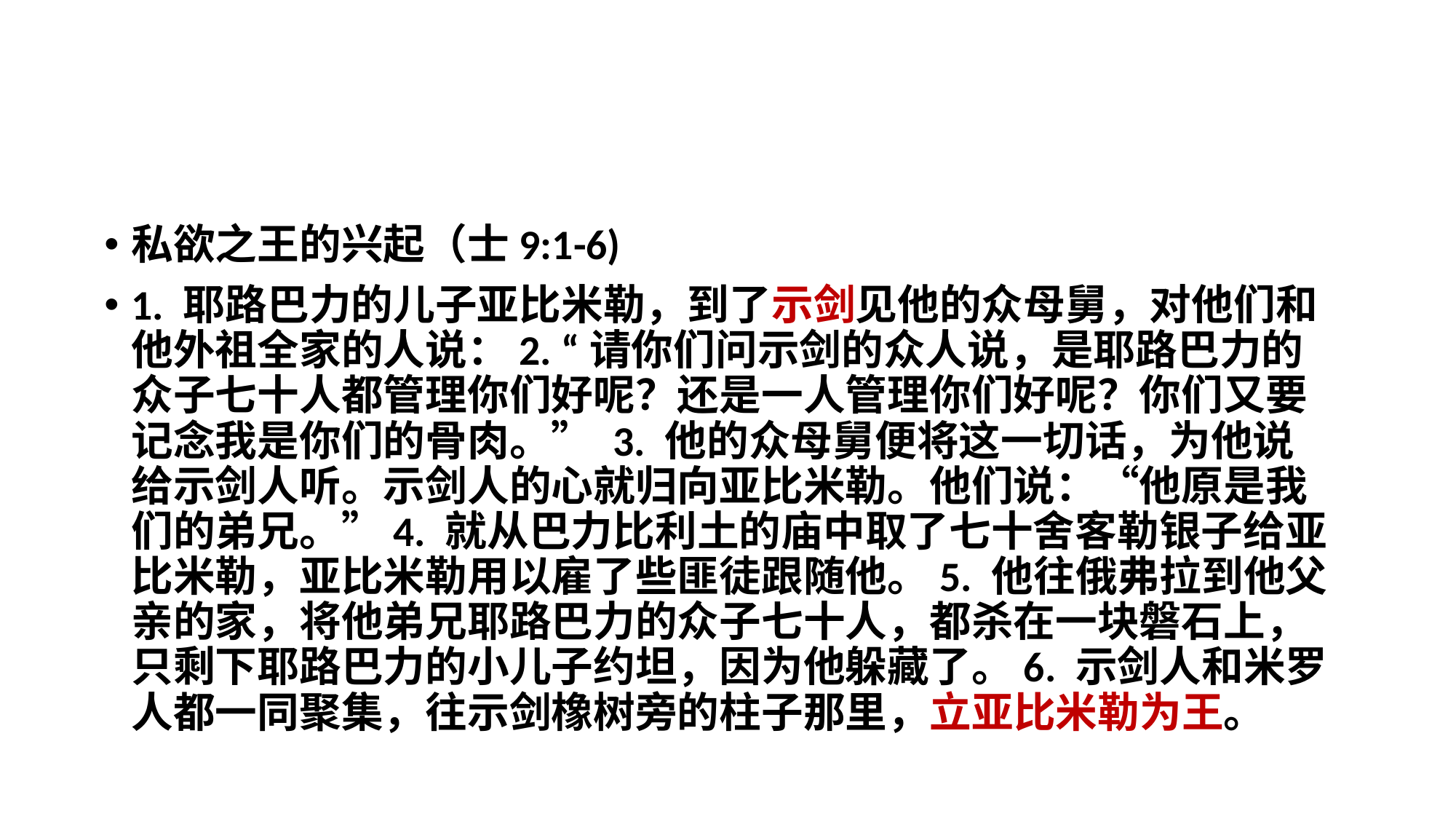

私欲之王的兴起（士9:1-6)
1. 耶路巴力的儿子亚比米勒，到了示剑见他的众母舅，对他们和他外祖全家的人说：2. “请你们问示剑的众人说，是耶路巴力的众子七十人都管理你们好呢？还是一人管理你们好呢？你们又要记念我是你们的骨肉。” 3. 他的众母舅便将这一切话，为他说给示剑人听。示剑人的心就归向亚比米勒。他们说：“他原是我们的弟兄。”4. 就从巴力比利土的庙中取了七十舍客勒银子给亚比米勒，亚比米勒用以雇了些匪徒跟随他。5. 他往俄弗拉到他父亲的家，将他弟兄耶路巴力的众子七十人，都杀在一块磐石上，只剩下耶路巴力的小儿子约坦，因为他躲藏了。6. 示剑人和米罗人都一同聚集，往示剑橡树旁的柱子那里，立亚比米勒为王。